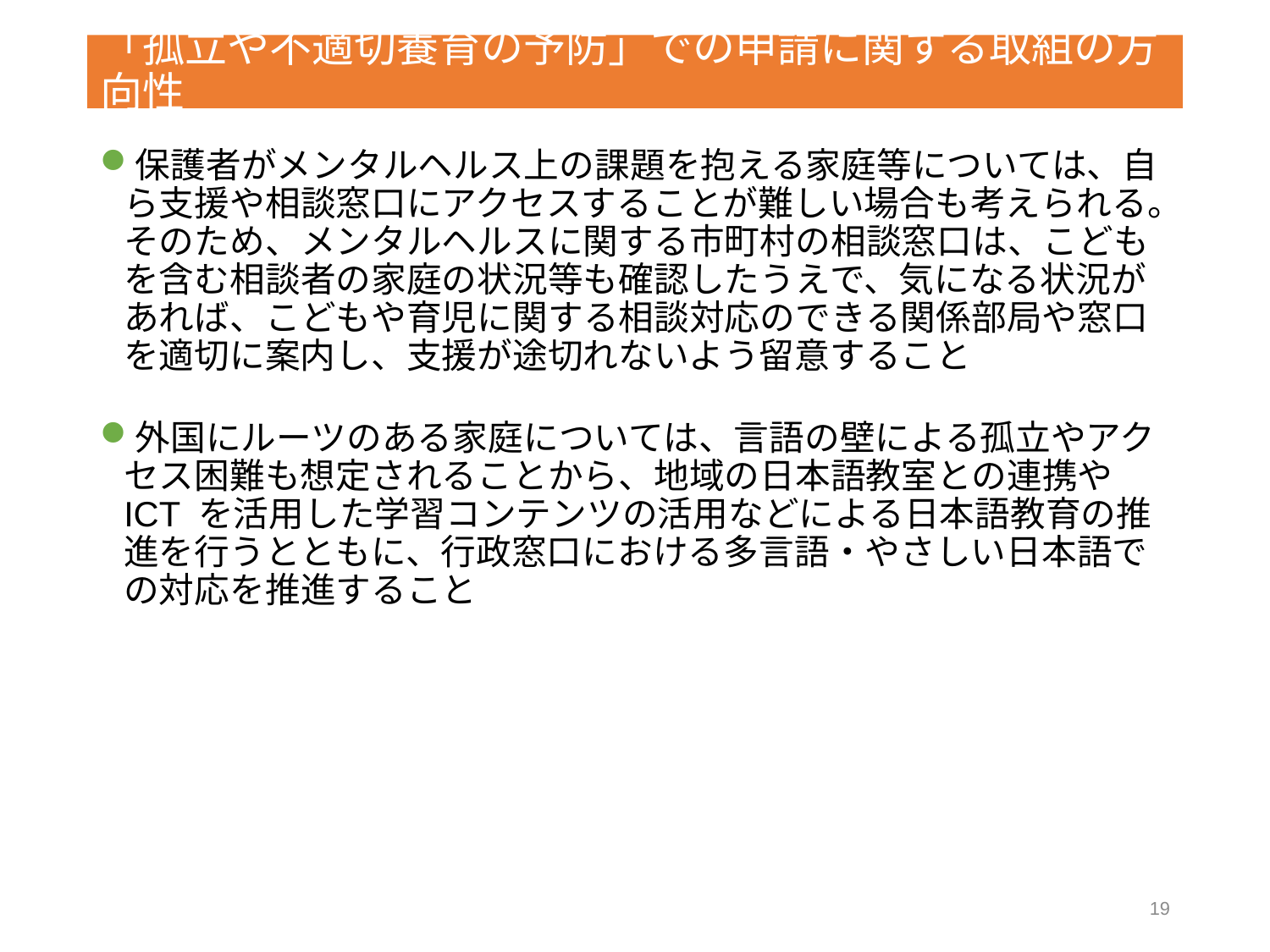

# 「孤立や不適切養育の予防」での申請に関する取組の方向性
保護者がメンタルヘルス上の課題を抱える家庭等については、自ら支援や相談窓口にアクセスすることが難しい場合も考えられる。そのため、メンタルヘルスに関する市町村の相談窓口は、こどもを含む相談者の家庭の状況等も確認したうえで、気になる状況があれば、こどもや育児に関する相談対応のできる関係部局や窓口を適切に案内し、支援が途切れないよう留意すること

外国にルーツのある家庭については、言語の壁による孤立やアクセス困難も想定されることから、地域の日本語教室との連携や ICT を活用した学習コンテンツの活用などによる日本語教育の推進を行うとともに、行政窓口における多言語・やさしい日本語での対応を推進すること

19